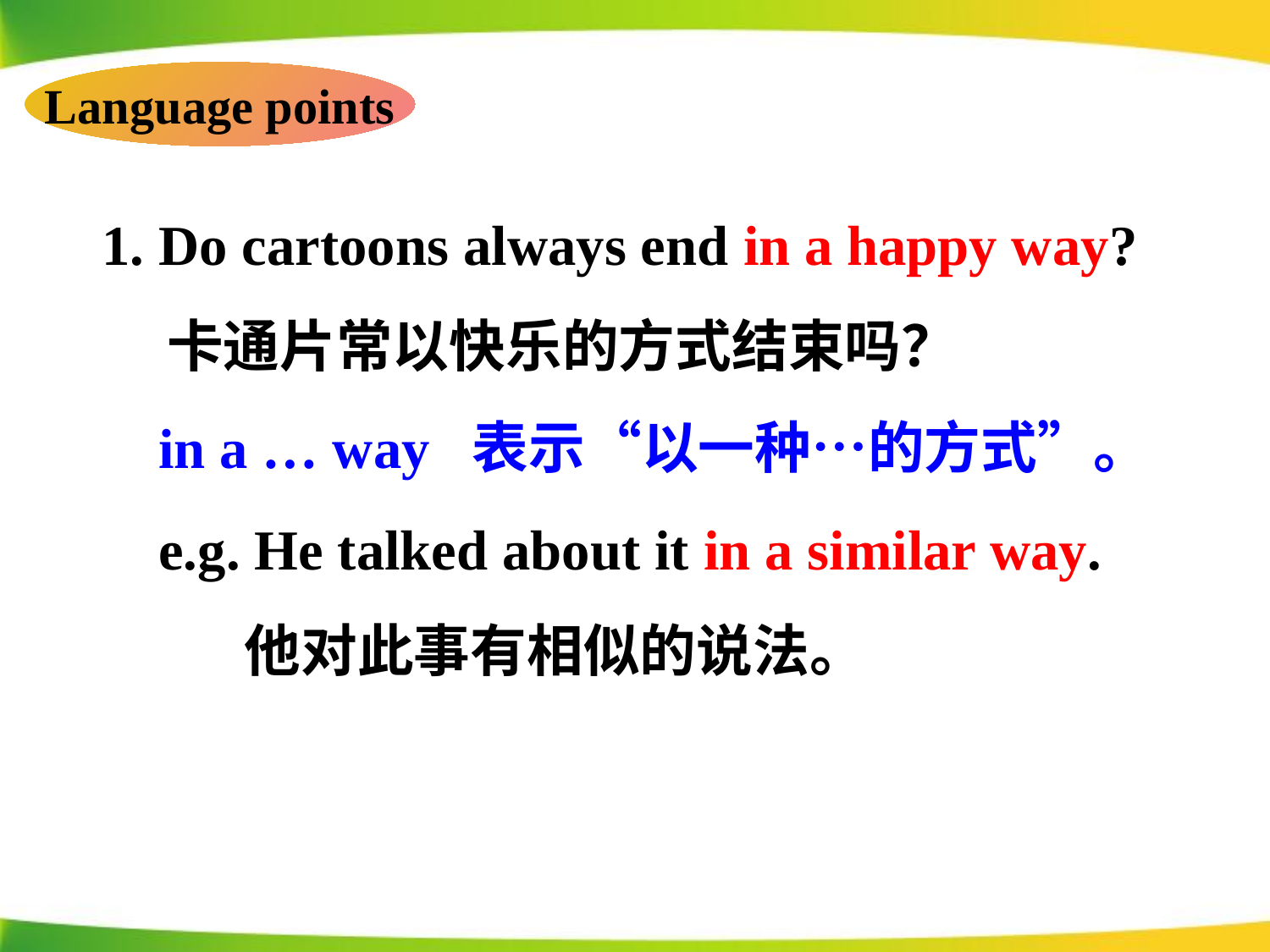

Language points
1. Do cartoons always end in a happy way?
    卡通片常以快乐的方式结束吗？
    in a … way  表示“以一种…的方式”。
    e.g. He talked about it in a similar way.
          他对此事有相似的说法。